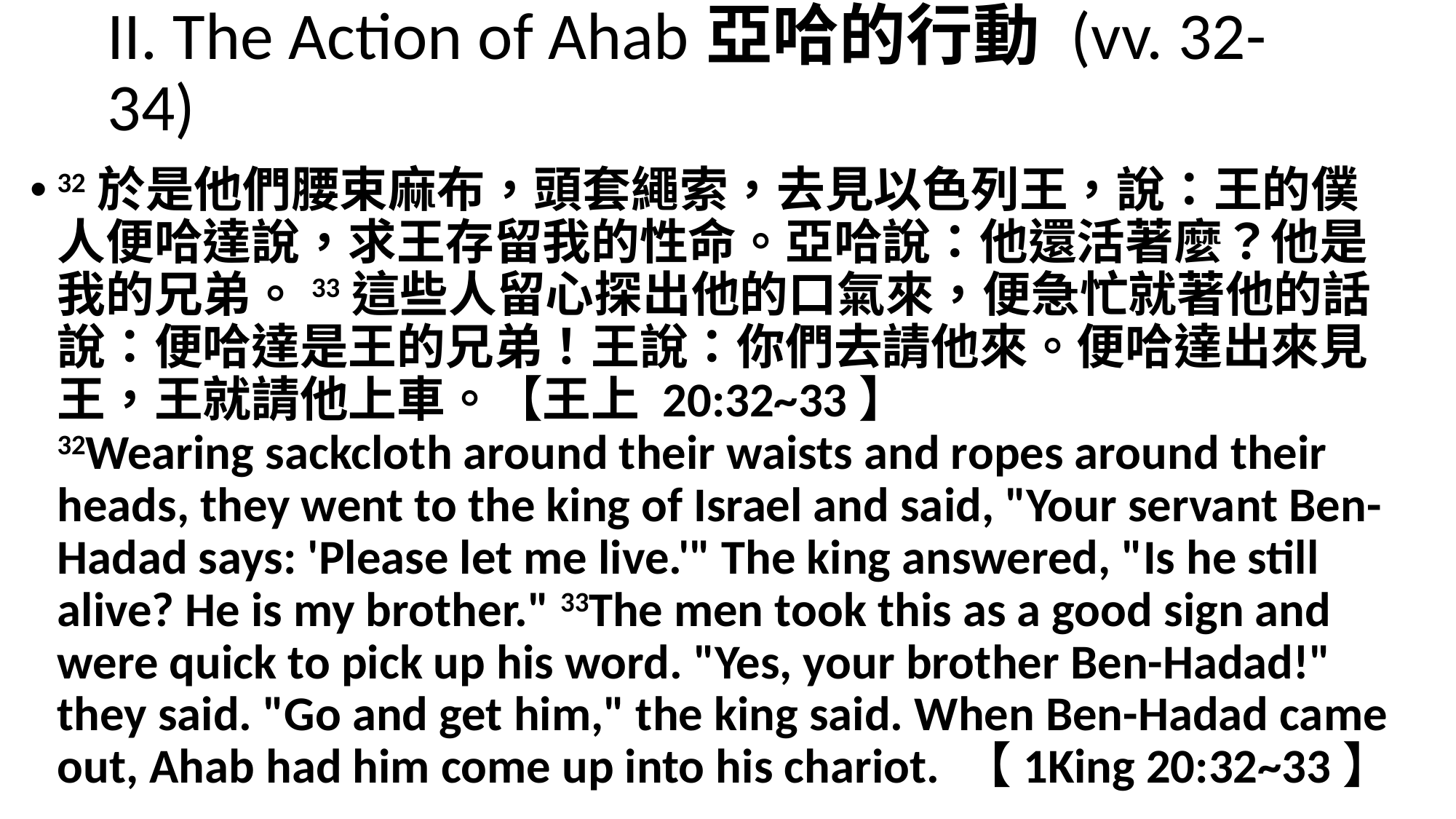

# II. The Action of Ahab亞哈的行動 (vv. 32-34)
32於是他們腰束麻布，頭套繩索，去見以色列王，說：王的僕人便哈達說，求王存留我的性命。亞哈說：他還活著麼？他是我的兄弟。33這些人留心探出他的口氣來，便急忙就著他的話說：便哈達是王的兄弟！王說：你們去請他來。便哈達出來見王，王就請他上車。【王上 20:32~33】
32Wearing sackcloth around their waists and ropes around their heads, they went to the king of Israel and said, "Your servant Ben-Hadad says: 'Please let me live.'" The king answered, "Is he still alive? He is my brother." 33The men took this as a good sign and were quick to pick up his word. "Yes, your brother Ben-Hadad!" they said. "Go and get him," the king said. When Ben-Hadad came out, Ahab had him come up into his chariot. 【1King 20:32~33】